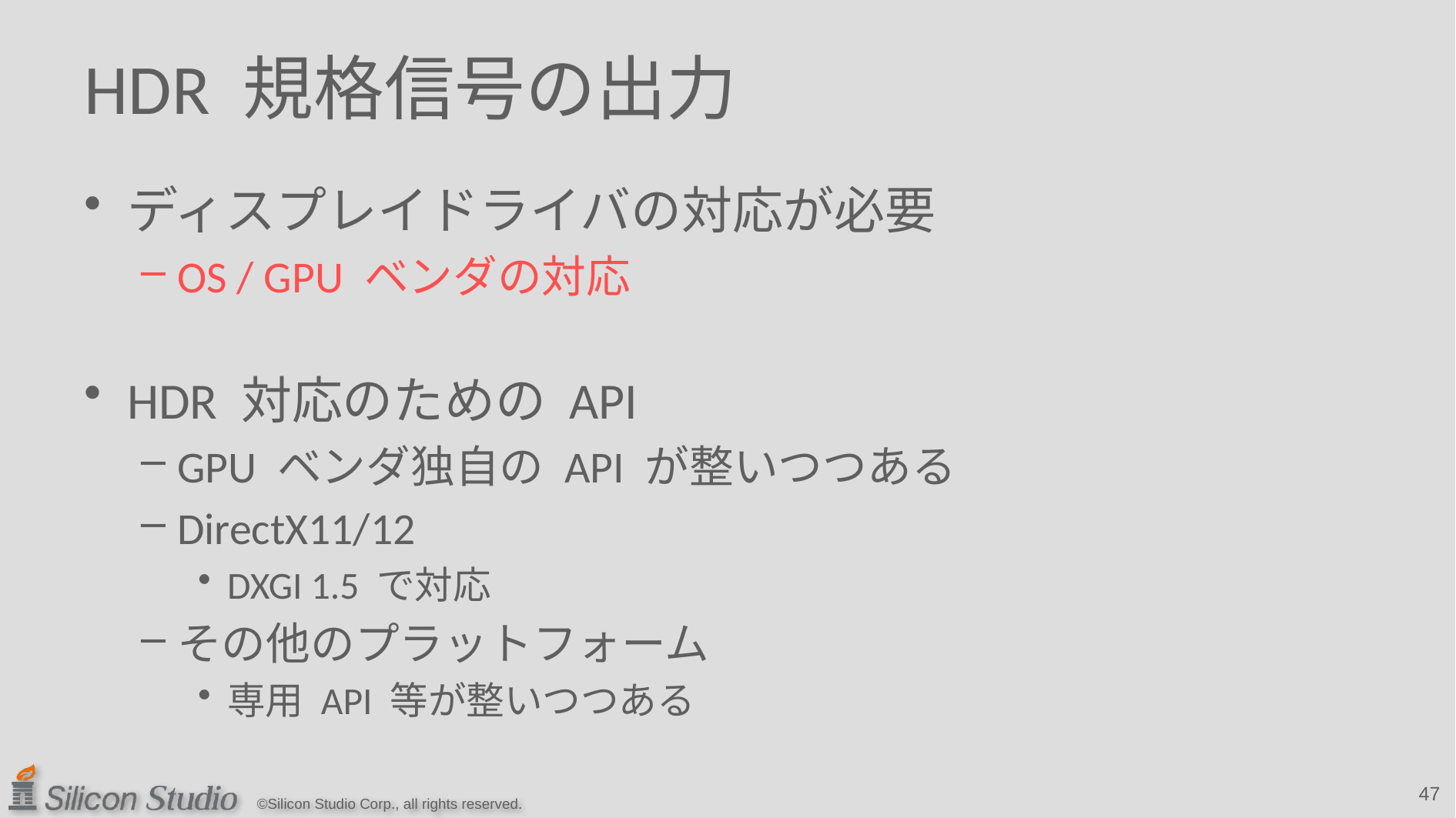

# HDR 規格信号の出力
ディスプレイドライバの対応が必要
OS / GPU ベンダの対応

HDR 対応のための API
GPU ベンダ独自の API が整いつつある
DirectX11/12
DXGI 1.5 で対応
その他のプラットフォーム
専用 API 等が整いつつある
47